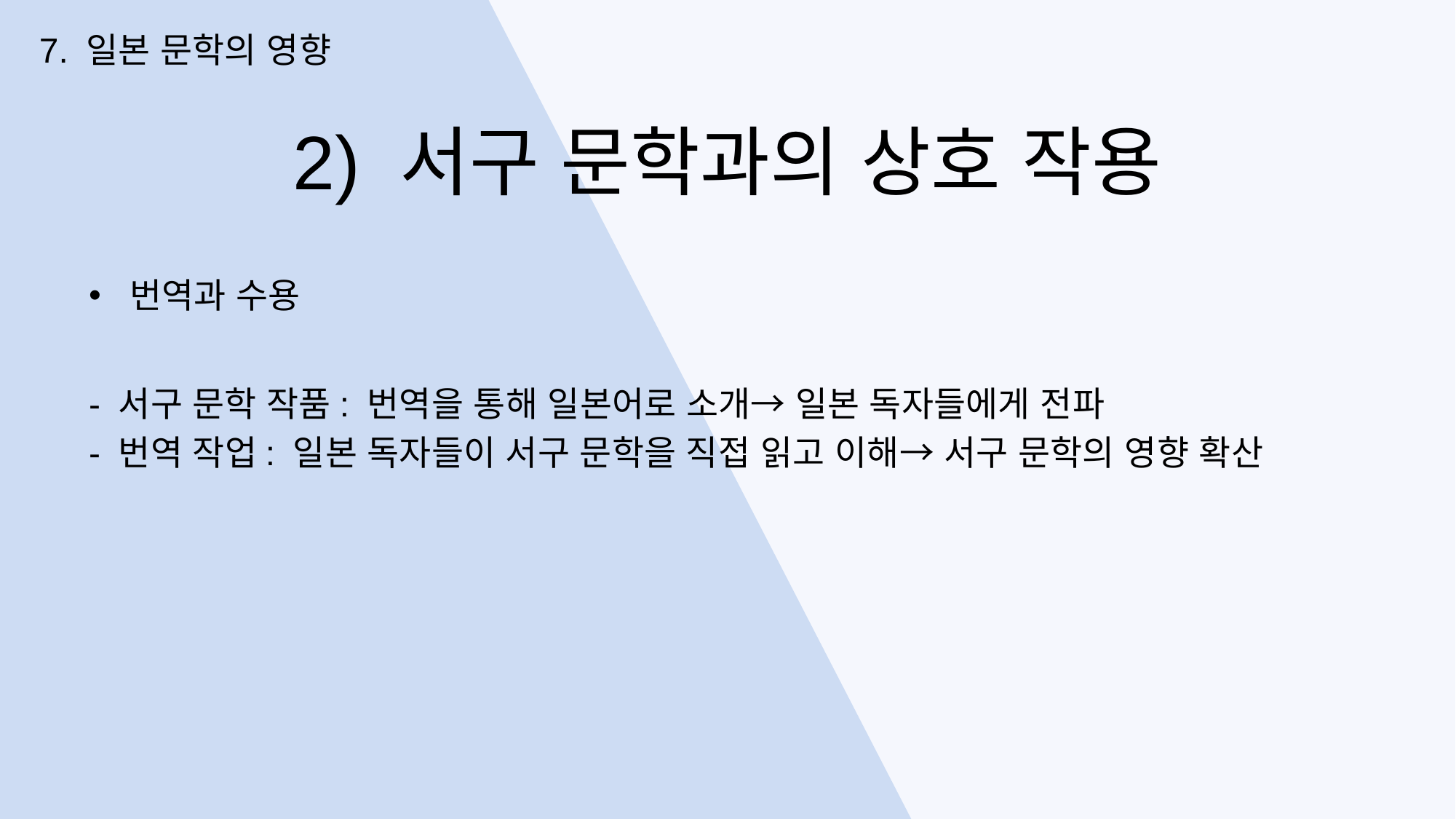

7. 일본 문학의 영향
2) 서구 문학과의 상호 작용
번역과 수용

- 서구 문학 작품: 번역을 통해 일본어로 소개→ 일본 독자들에게 전파
- 번역 작업: 일본 독자들이 서구 문학을 직접 읽고 이해→ 서구 문학의 영향 확산